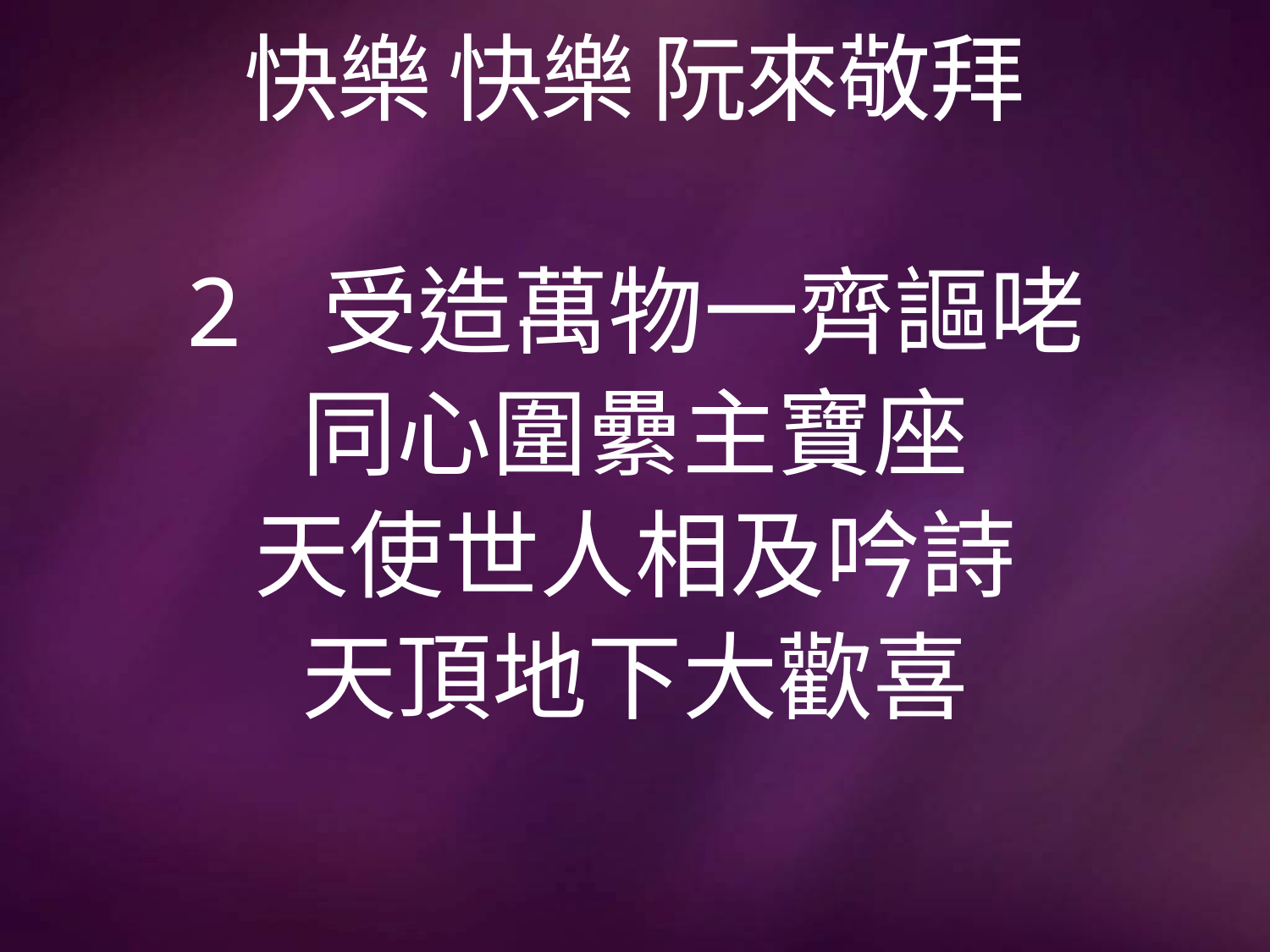

# 快樂 快樂 阮來敬拜
2 受造萬物一齊謳咾
同心圍纍主寶座
天使世人相及吟詩
天頂地下大歡喜